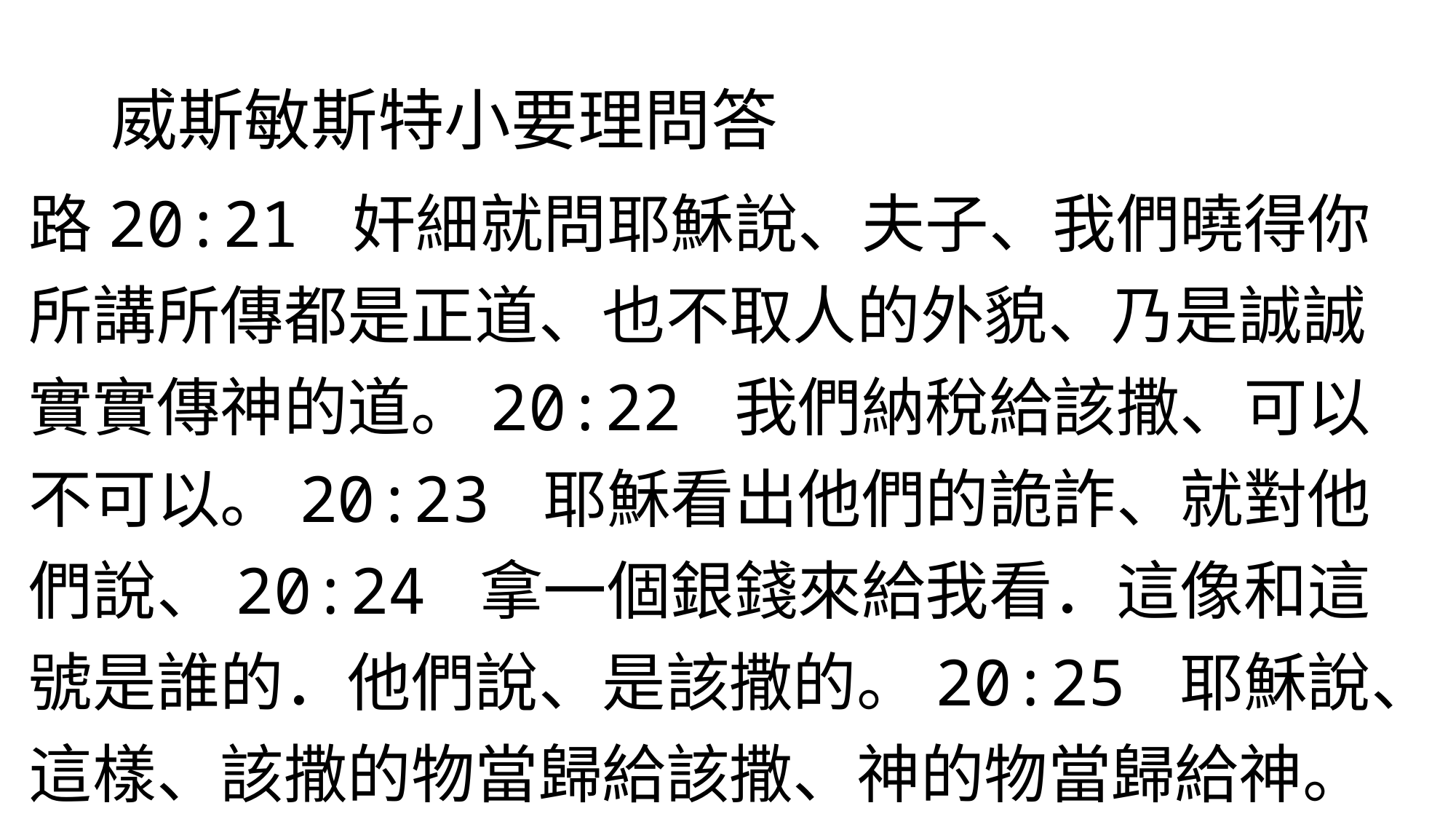

# 威斯敏斯特小要理問答
路20:21 奸細就問耶穌說、夫子、我們曉得你所講所傳都是正道、也不取人的外貌、乃是誠誠實實傳神的道。20:22 我們納稅給該撒、可以不可以。20:23 耶穌看出他們的詭詐、就對他們說、20:24 拿一個銀錢來給我看．這像和這號是誰的．他們說、是該撒的。20:25 耶穌說、這樣、該撒的物當歸給該撒、神的物當歸給神。